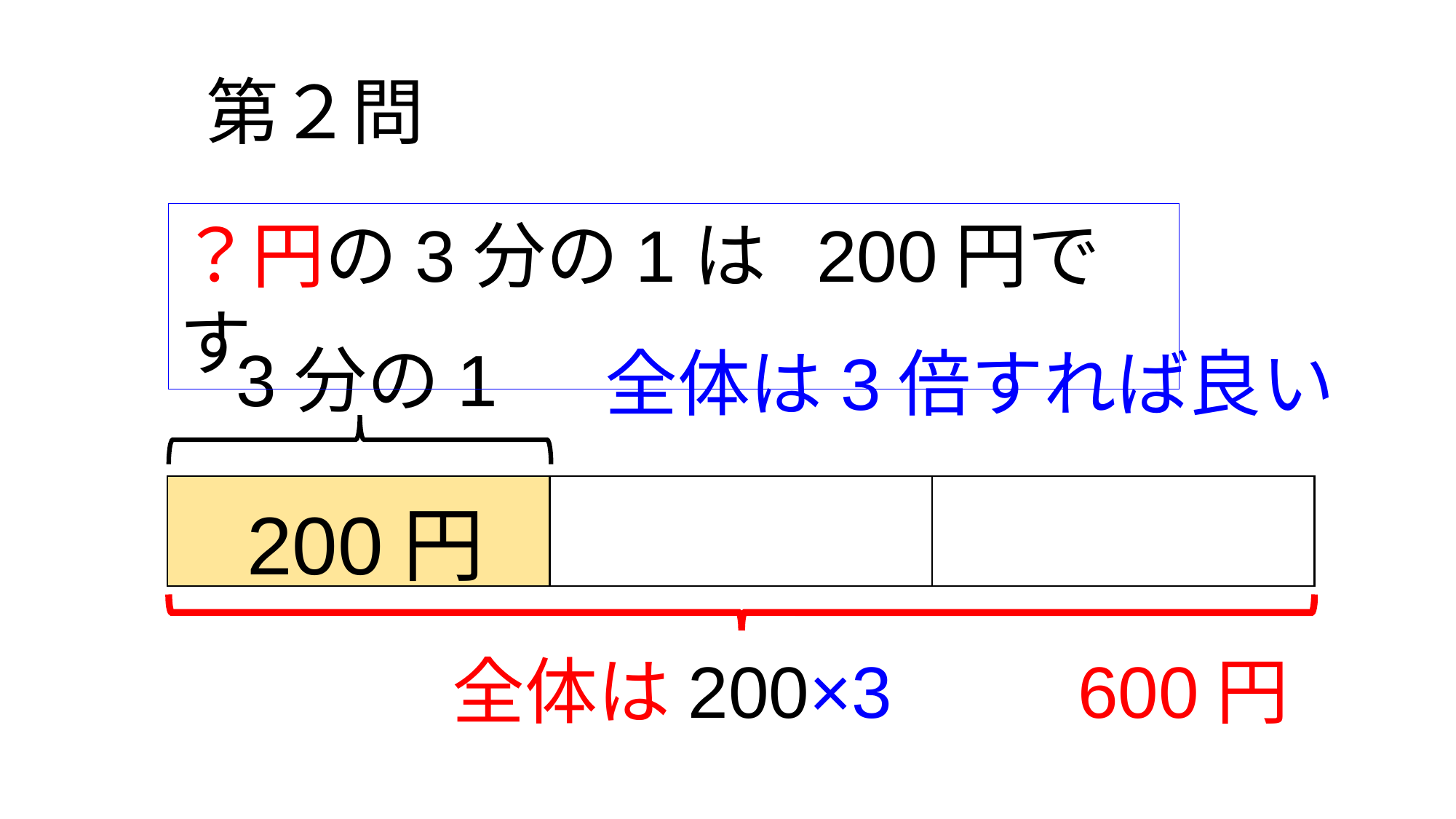

第２問
？円の3分の1は  200円です

3分の1
全体は3倍すれば良い

200円
全体は200×3
600円